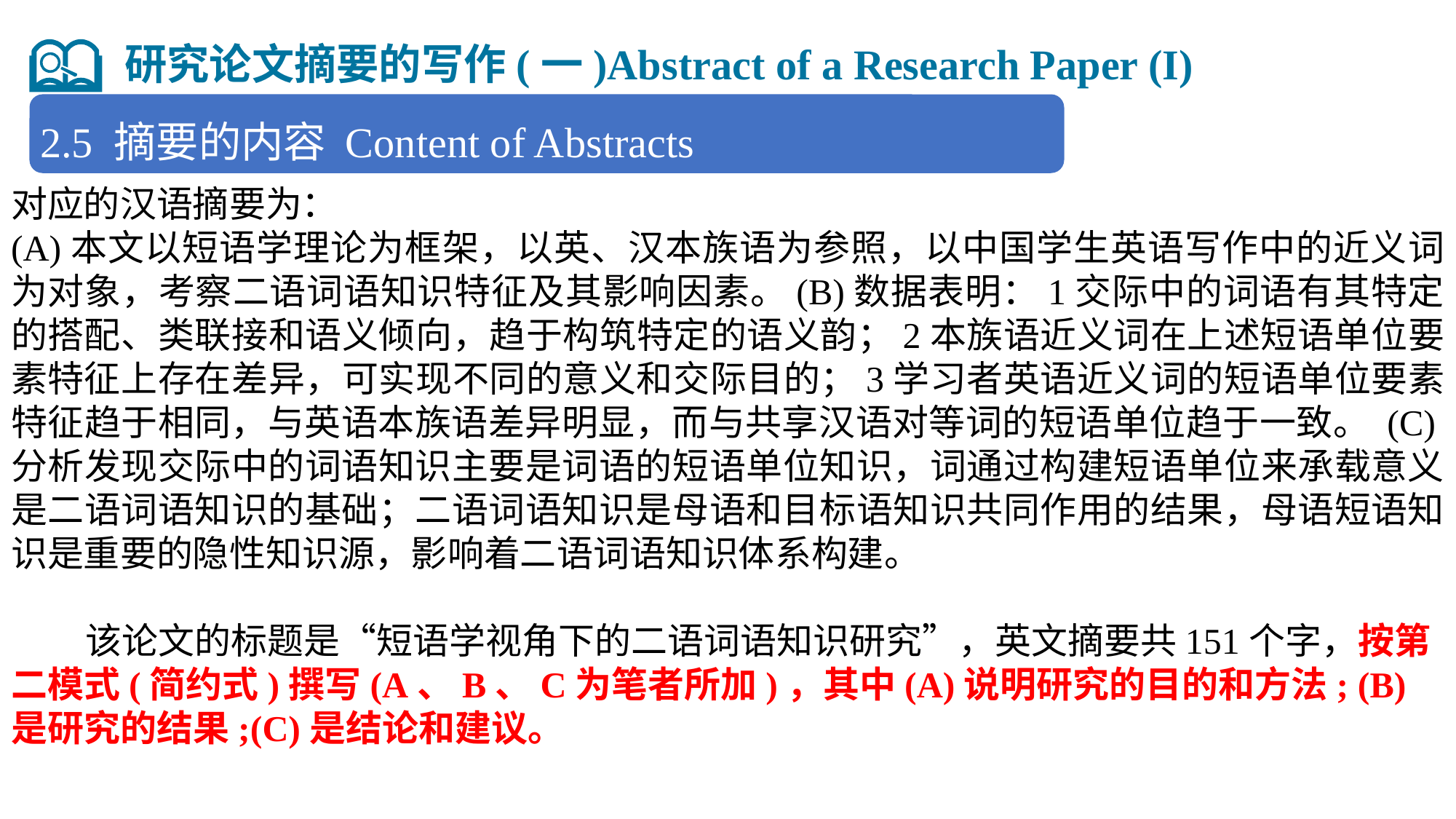

研究论文摘要的写作(一)Abstract of a Research Paper (I)

2.5 摘要的内容 Content of Abstracts
对应的汉语摘要为：
(A)本文以短语学理论为框架，以英、汉本族语为参照，以中国学生英语写作中的近义词为对象，考察二语词语知识特征及其影响因素。(B)数据表明：1交际中的词语有其特定的搭配、类联接和语义倾向，趋于构筑特定的语义韵；2本族语近义词在上述短语单位要素特征上存在差异，可实现不同的意义和交际目的；3学习者英语近义词的短语单位要素特征趋于相同，与英语本族语差异明显，而与共享汉语对等词的短语单位趋于一致。 (C)分析发现交际中的词语知识主要是词语的短语单位知识，词通过构建短语单位来承载意义是二语词语知识的基础；二语词语知识是母语和目标语知识共同作用的结果，母语短语知识是重要的隐性知识源，影响着二语词语知识体系构建。

        该论文的标题是“短语学视角下的二语词语知识研究”，英文摘要共151个字，按第二模式(简约式)撰写(A、B、C为笔者所加)，其中(A)说明研究的目的和方法; (B)是研究的结果;(C)是结论和建议。